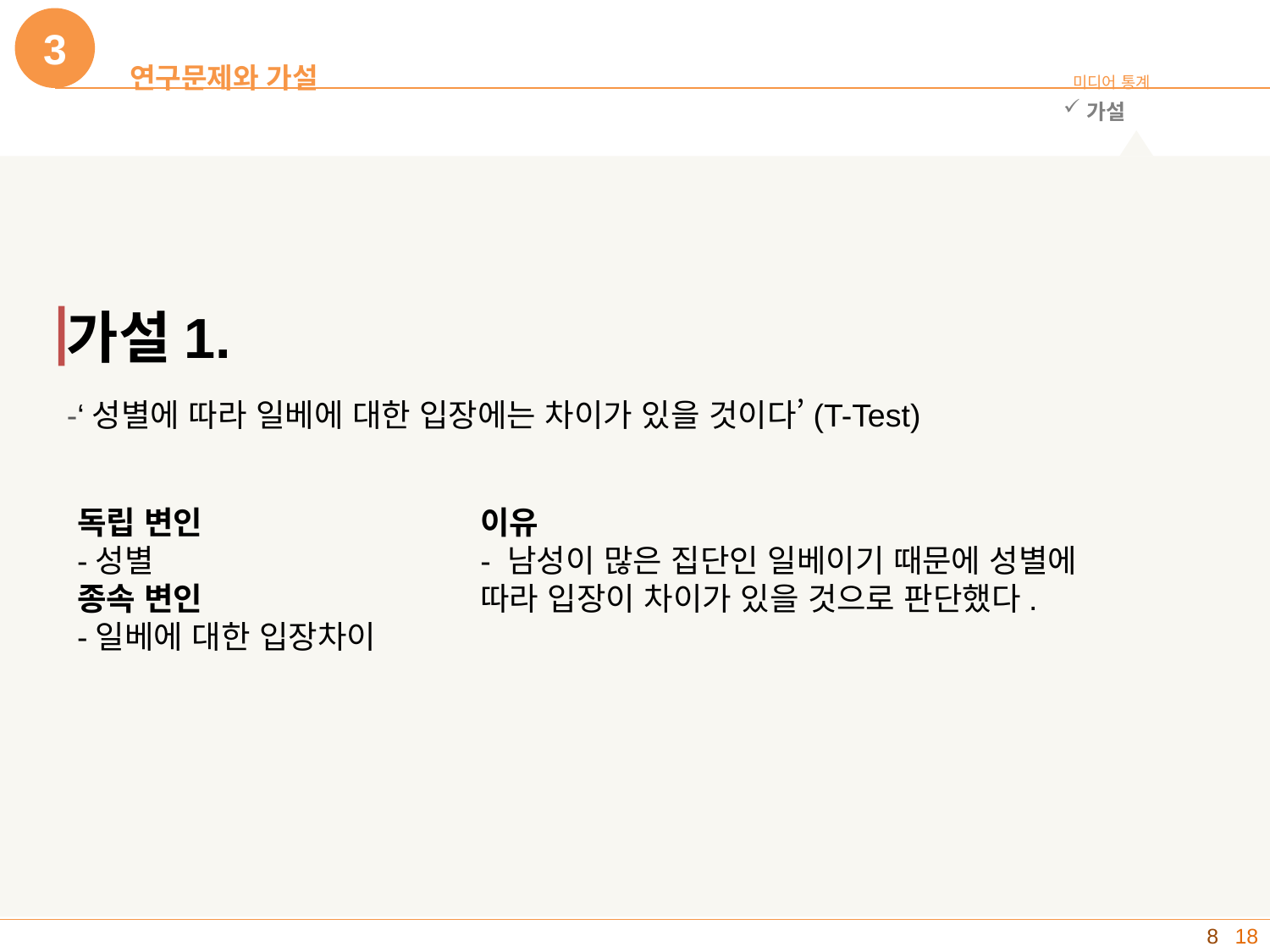

3
연구문제와 가설
미디어 통계
가설

가설1.

-‘성별에 따라 일베에 대한 입장에는 차이가 있을 것이다’(T-Test)

독립 변인
-성별
종속 변인
-일베에 대한 입장차이
이유
- 남성이 많은 집단인 일베이기 때문에 성별에 따라 입장이 차이가 있을 것으로 판단했다.
8
18